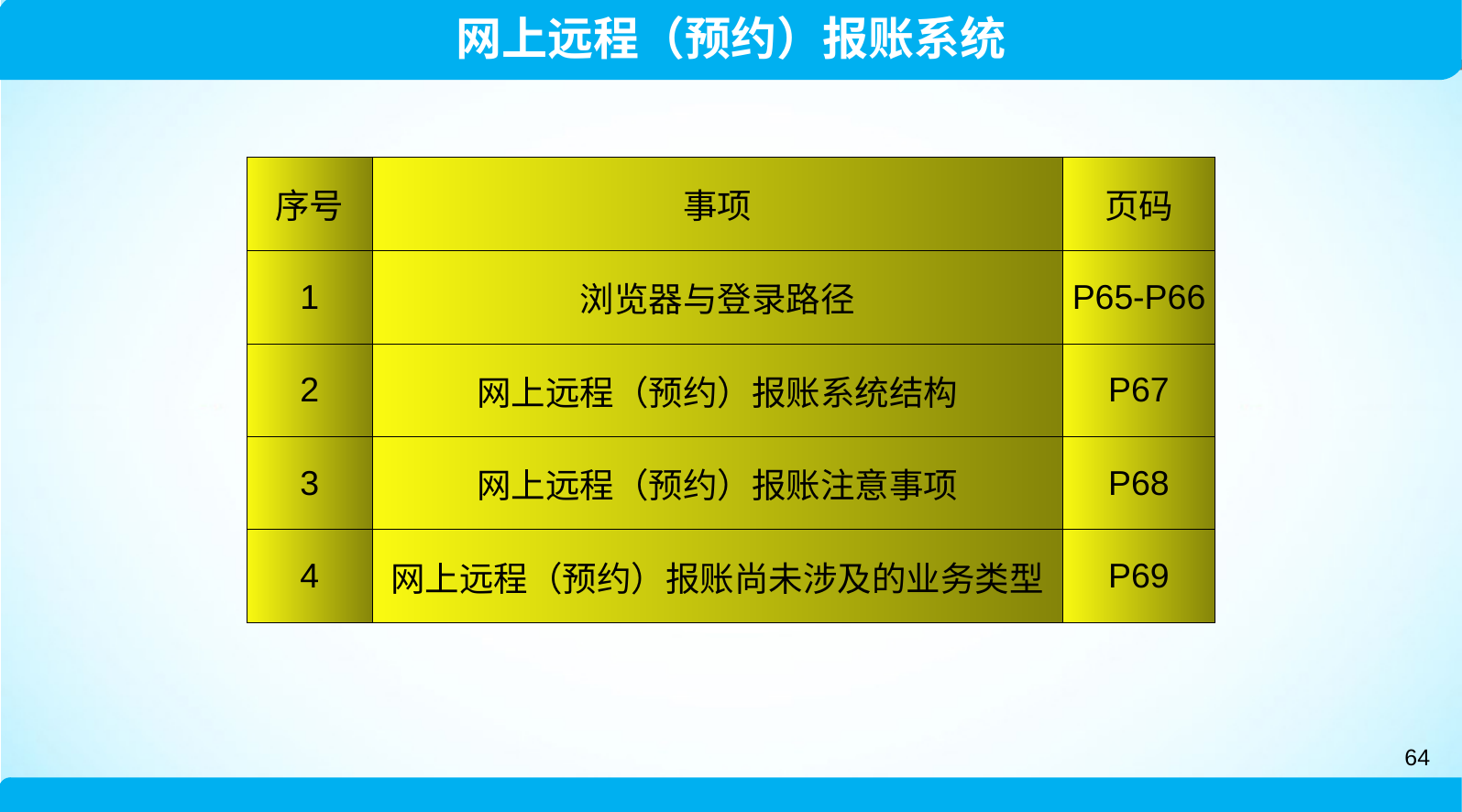

网上远程（预约）报账系统
| 序号 | 事项 | 页码 |
| --- | --- | --- |
| 1 | 浏览器与登录路径 | P65-P66 |
| 2 | 网上远程（预约）报账系统结构 | P67 |
| 3 | 网上远程（预约）报账注意事项 | P68 |
| 4 | 网上远程（预约）报账尚未涉及的业务类型 | P69 |
64